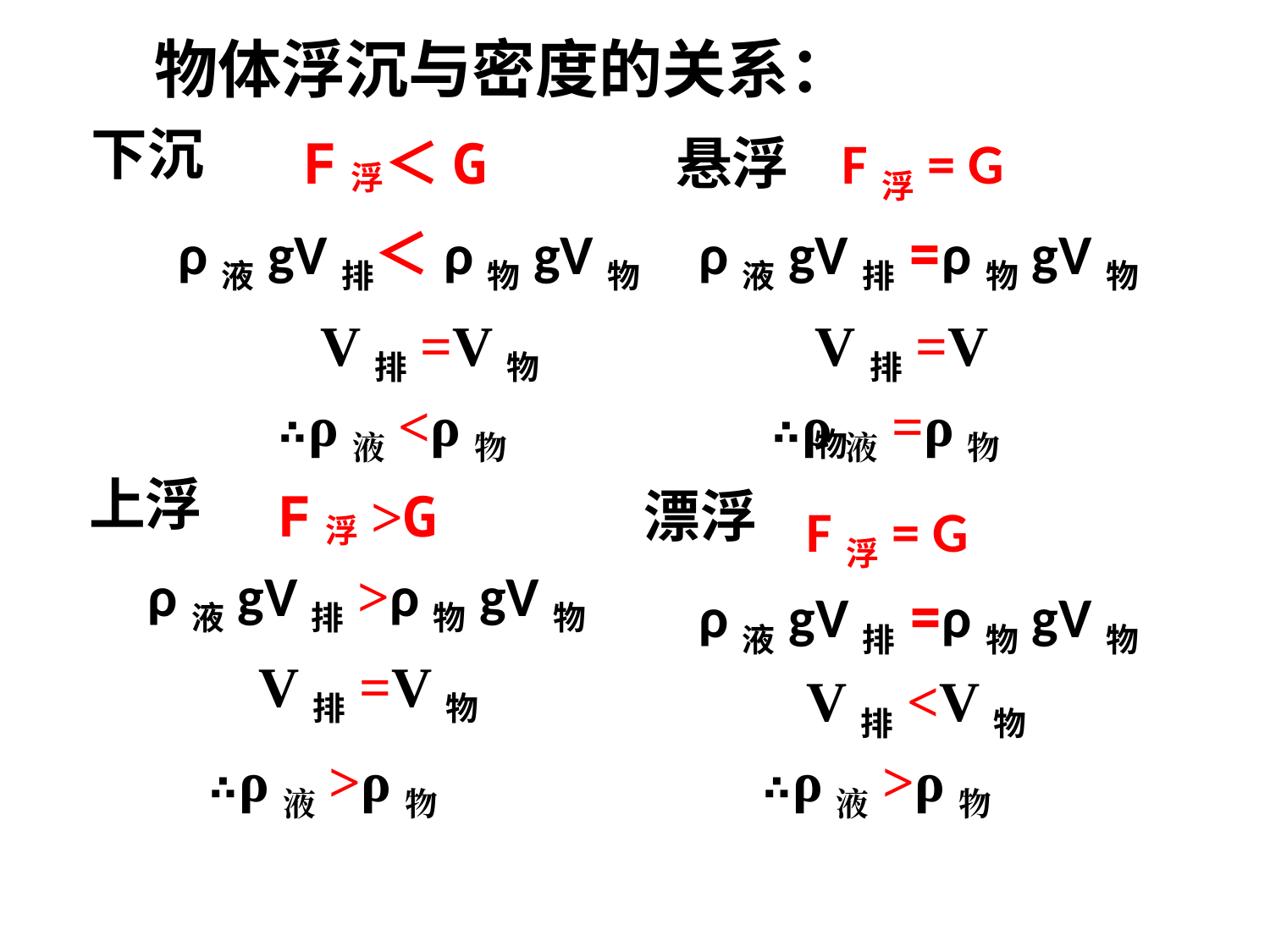

物体浮沉与密度的关系：
下沉

F浮＜G
悬浮
F浮= G
ρ液gV排＜ρ物gV物
ρ液gV排=ρ物gV物
V排=V物
V排=V物
∴ρ液<ρ物
∴ρ液=ρ物
上浮
F浮>G
漂浮
F浮= G
ρ液gV排>ρ物gV物
ρ液gV排=ρ物gV物
V排=V物
V排<V物
∴ρ液>ρ物
∴ρ液>ρ物